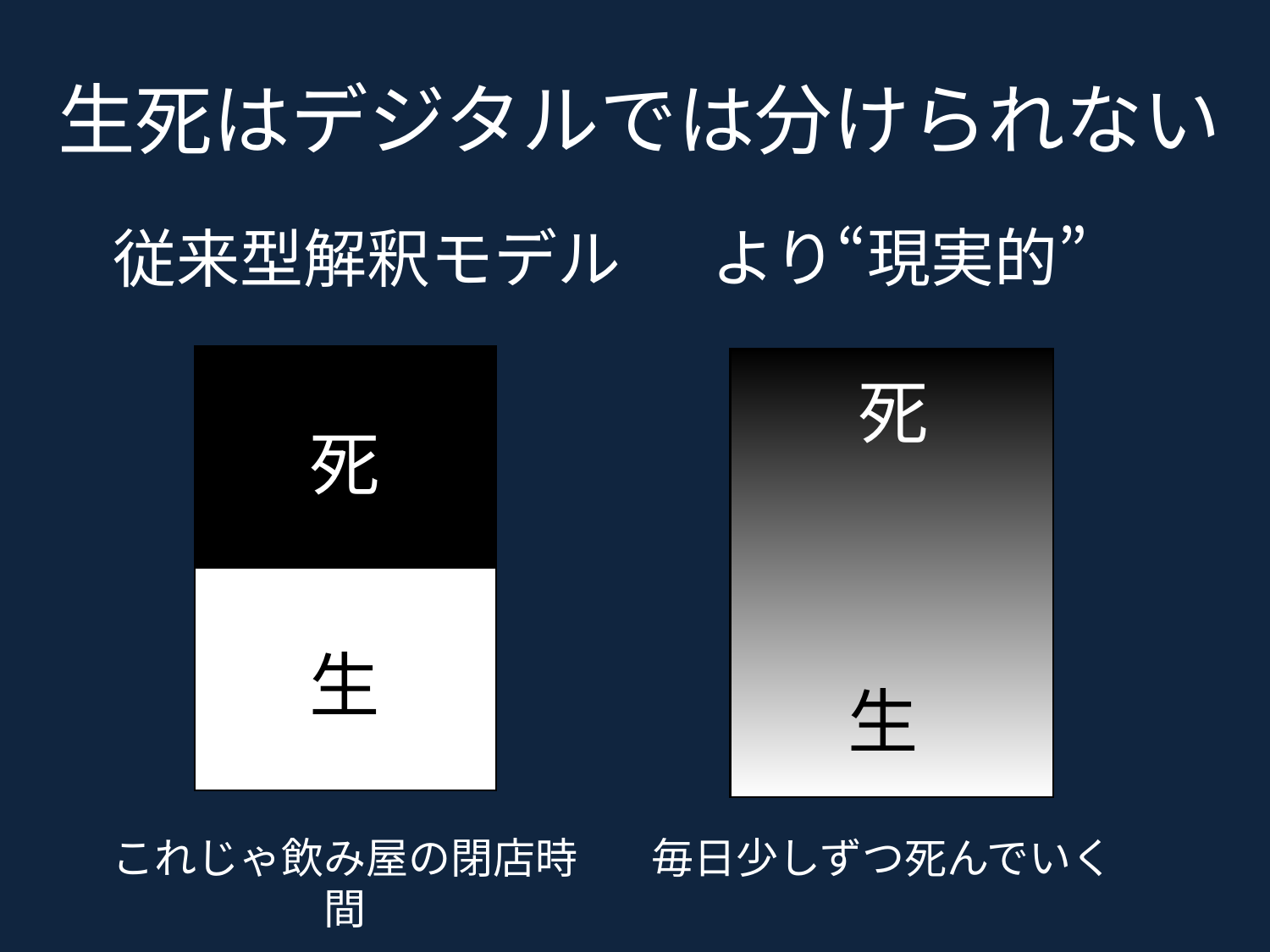

# 生死はデジタルでは分けられない
より“現実的”
従来型解釈モデル

死
死
生
生
これじゃ飲み屋の閉店時間
毎日少しずつ死んでいく